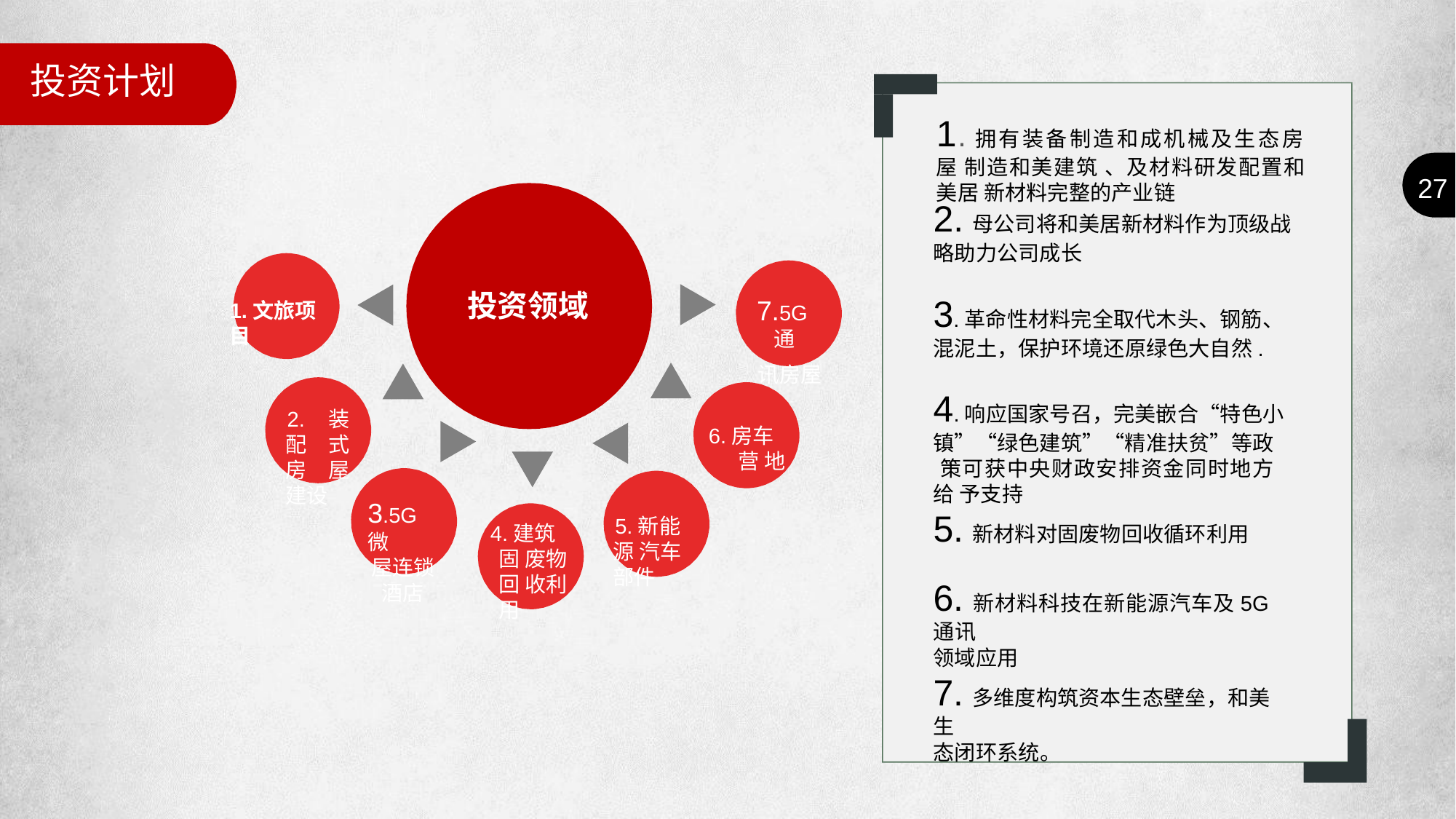

投资计划

PPT模板下载：www.1ppt.com/moban/      行业PPT模板：www.1ppt.com/hangye/ 节日PPT模板：www.1ppt.com/jieri/            PPT素材下载：www.1ppt.com/sucai/ PPT背景图片：www.1pp   com/beijing/       PPT图表下载：www.1ppt.com/tubiao/ 优秀P  T下载：www.1ppt.com/xi  zai/         P  T教程： www.1ppt.com/powerpoint/ Word教程： www.1ppt.com/word/                Excel教程：www.1ppt.com/excel/ 资料下载：www.1ppt.com/ziliao/                  PPT课件下载：www.1ppt.com/kejian/ 范文下载：www.1ppt.com/fanw  n/               试卷下载：www.1ppt.com/shiti/ 教案下载：w   w.     pt.co    /j      an/
字体下载：www.1ppt.com/ziti/

1.拥有装备制造和成机械及生态房屋 制造和美建筑 、及材料研发配置和美居 新材料完整的产业链
2.母公司将和美居新材料作为顶级战
略助力公司成长

27

投资领域
3.革命性材料完全取代木头、钢筋、
混泥土，保护环境还原绿色大自然.
7.5G通
讯房屋
1.文旅项目

4.响应国家号召，完美嵌合“特色小
镇”“绿色建筑”“精准扶贫”等政 策可获中央财政安排资金同时地方给 予支持
5.新材料对固废物回收循环利用
6.新材料科技在新能源汽车及5G通讯
领域应用
2.装配 式房屋 建设

6.房车营 地

3.5G微
屋连锁 酒店

5.新能源 汽车部件
4.建筑固 废物回 收利用
7.多维度构筑资本生态壁垒，和美生
态闭环系统。